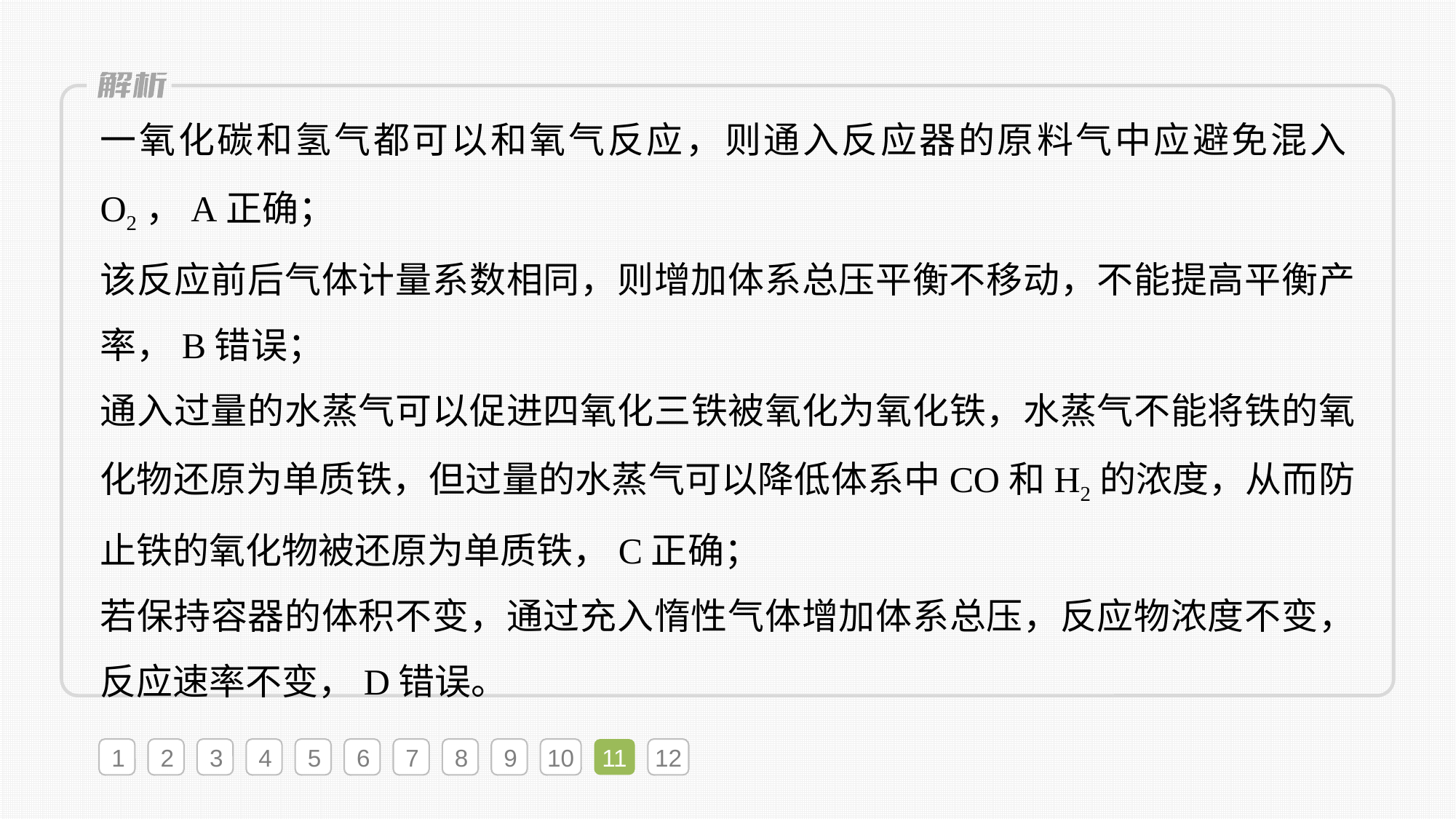

一氧化碳和氢气都可以和氧气反应，则通入反应器的原料气中应避免混入O2，A正确；
该反应前后气体计量系数相同，则增加体系总压平衡不移动，不能提高平衡产率，B错误；
通入过量的水蒸气可以促进四氧化三铁被氧化为氧化铁，水蒸气不能将铁的氧化物还原为单质铁，但过量的水蒸气可以降低体系中CO和H2的浓度，从而防止铁的氧化物被还原为单质铁，C正确；
若保持容器的体积不变，通过充入惰性气体增加体系总压，反应物浓度不变，反应速率不变，D错误。
1
2
3
4
5
6
7
8
9
10
11
12